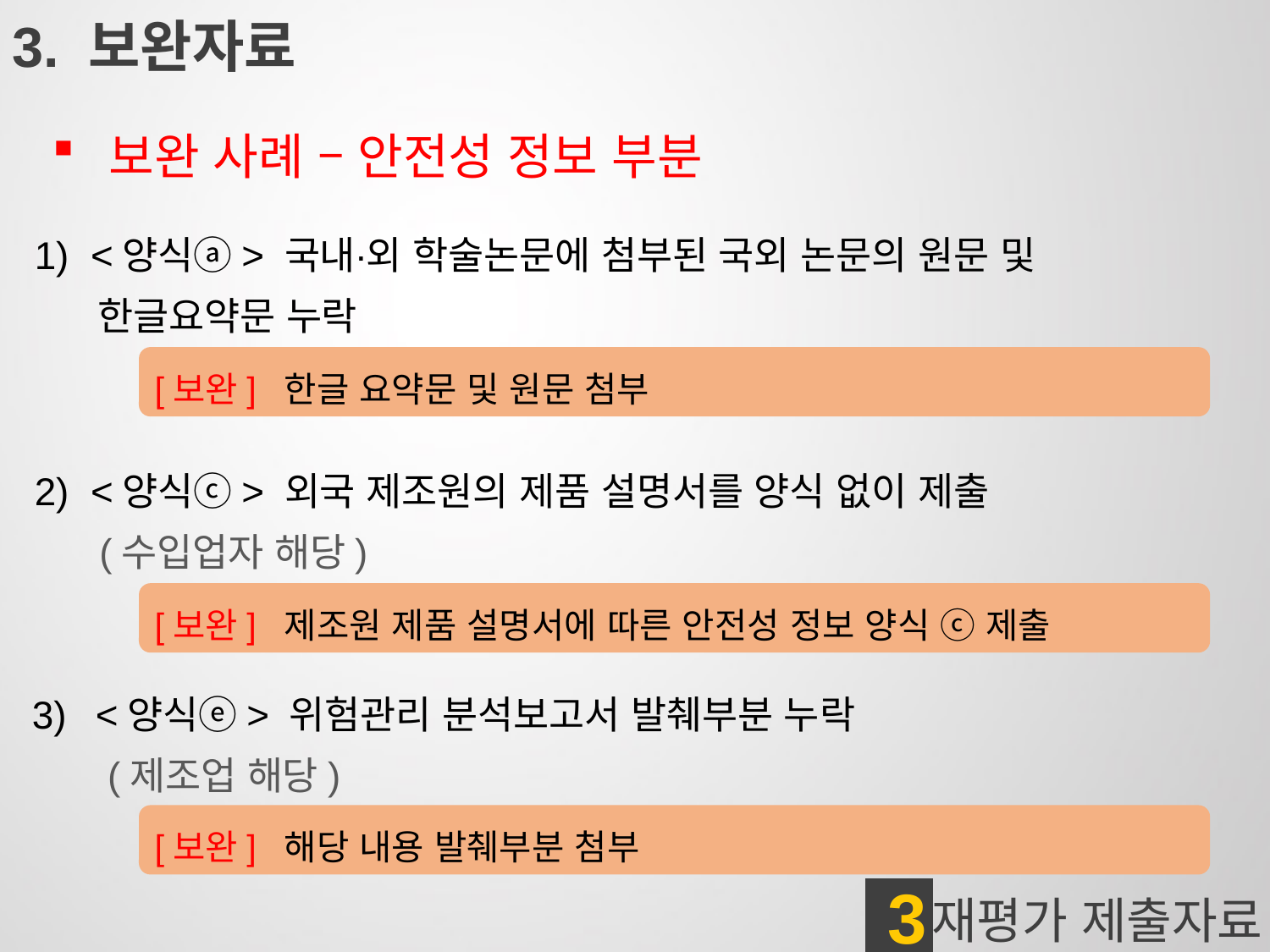

3. 보완자료
  보완 사례 – 안전성 정보 부분
1)  <양식ⓐ> 국내∙외 학술논문에 첨부된 국외 논문의 원문 및
     한글요약문 누락
[보완]  한글 요약문 및 원문 첨부
2)  <양식ⓒ> 외국 제조원의 제품 설명서를 양식 없이 제출
      (수입업자 해당)
[보완]  제조원 제품 설명서에 따른 안전성 정보 양식 ⓒ 제출
<양식ⓔ> 위험관리 분석보고서 발췌부분 누락
       (제조업 해당)
[보완]  해당 내용 발췌부분 첨부
3

재평가 제출자료